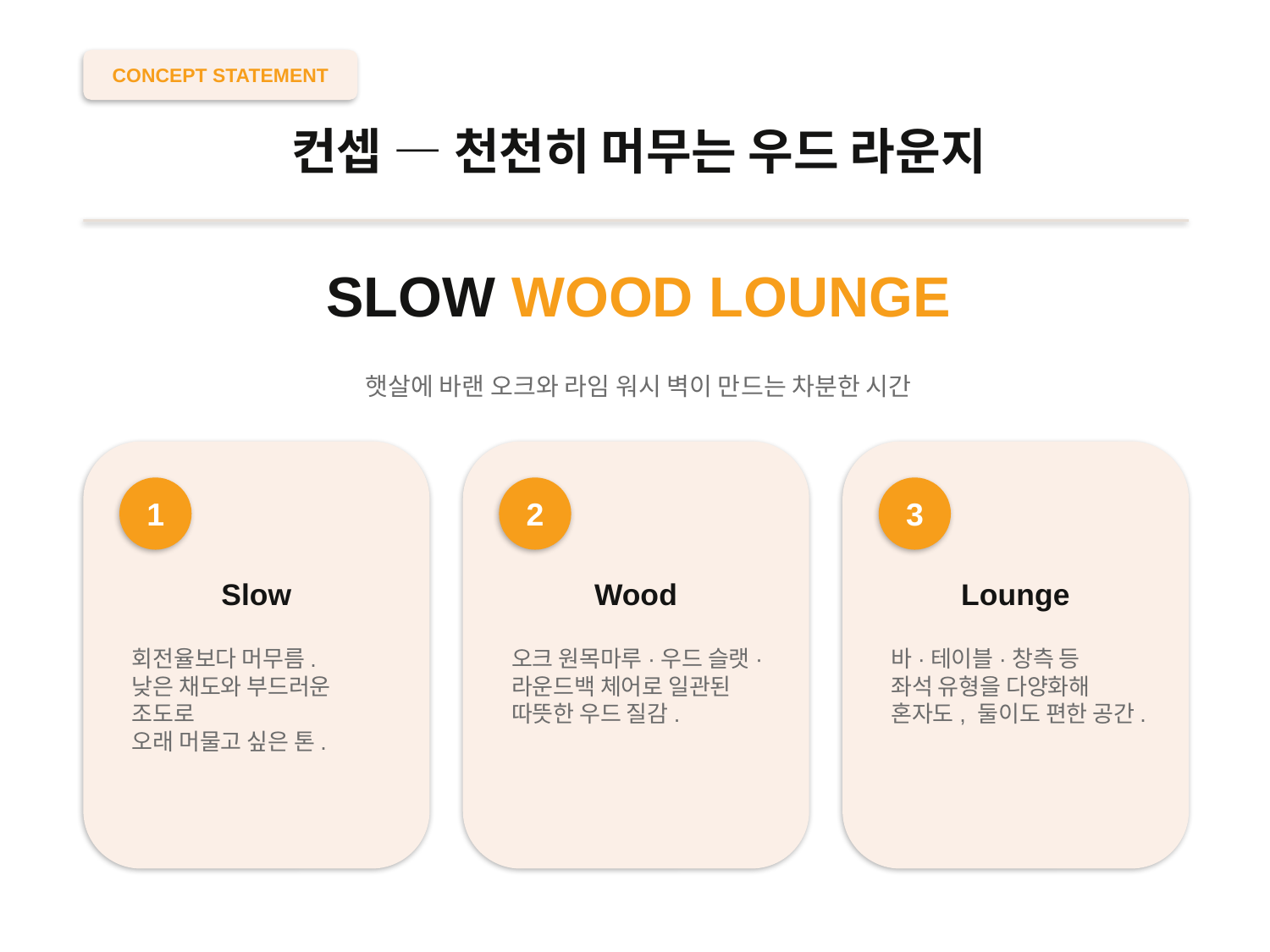

CONCEPT STATEMENT
컨셉 — 천천히 머무는 우드 라운지

SLOW WOOD LOUNGE
햇살에 바랜 오크와 라임 워시 벽이 만드는 차분한 시간

1

2

3
Slow
Wood
Lounge
회전율보다 머무름.
낮은 채도와 부드러운 조도로
오래 머물고 싶은 톤.
오크 원목마루·우드 슬랫·
라운드백 체어로 일관된
따뜻한 우드 질감.
바·테이블·창측 등
좌석 유형을 다양화해
혼자도, 둘이도 편한 공간.